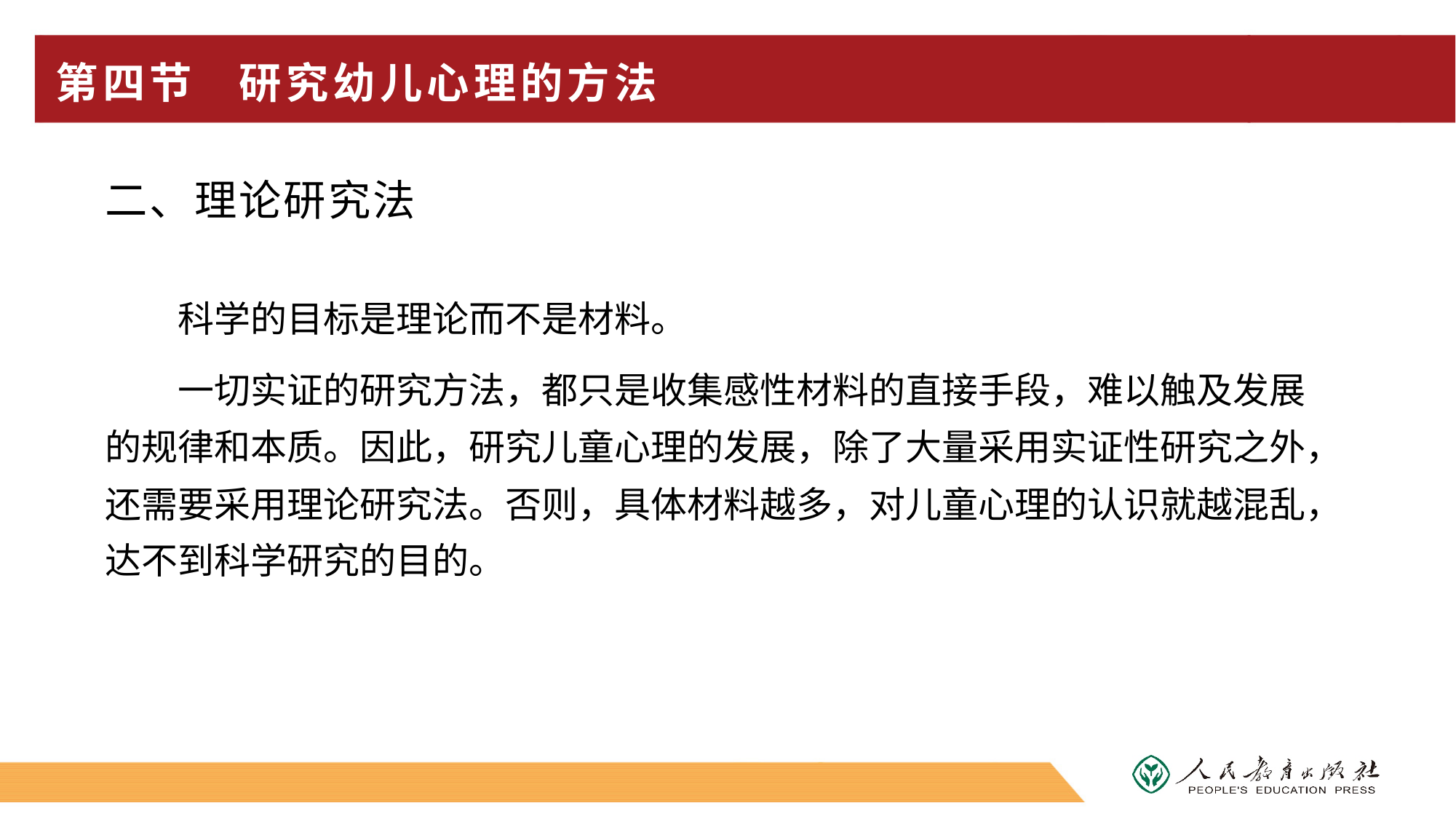

# 第四节   研究幼儿心理的方法
二、理论研究法
科学的目标是理论而不是材料。
一切实证的研究方法，都只是收集感性材料的直接手段，难以触及发展的规律和本质。因此，研究儿童心理的发展，除了大量采用实证性研究之外，还需要采用理论研究法。否则，具体材料越多，对儿童心理的认识就越混乱，达不到科学研究的目的。